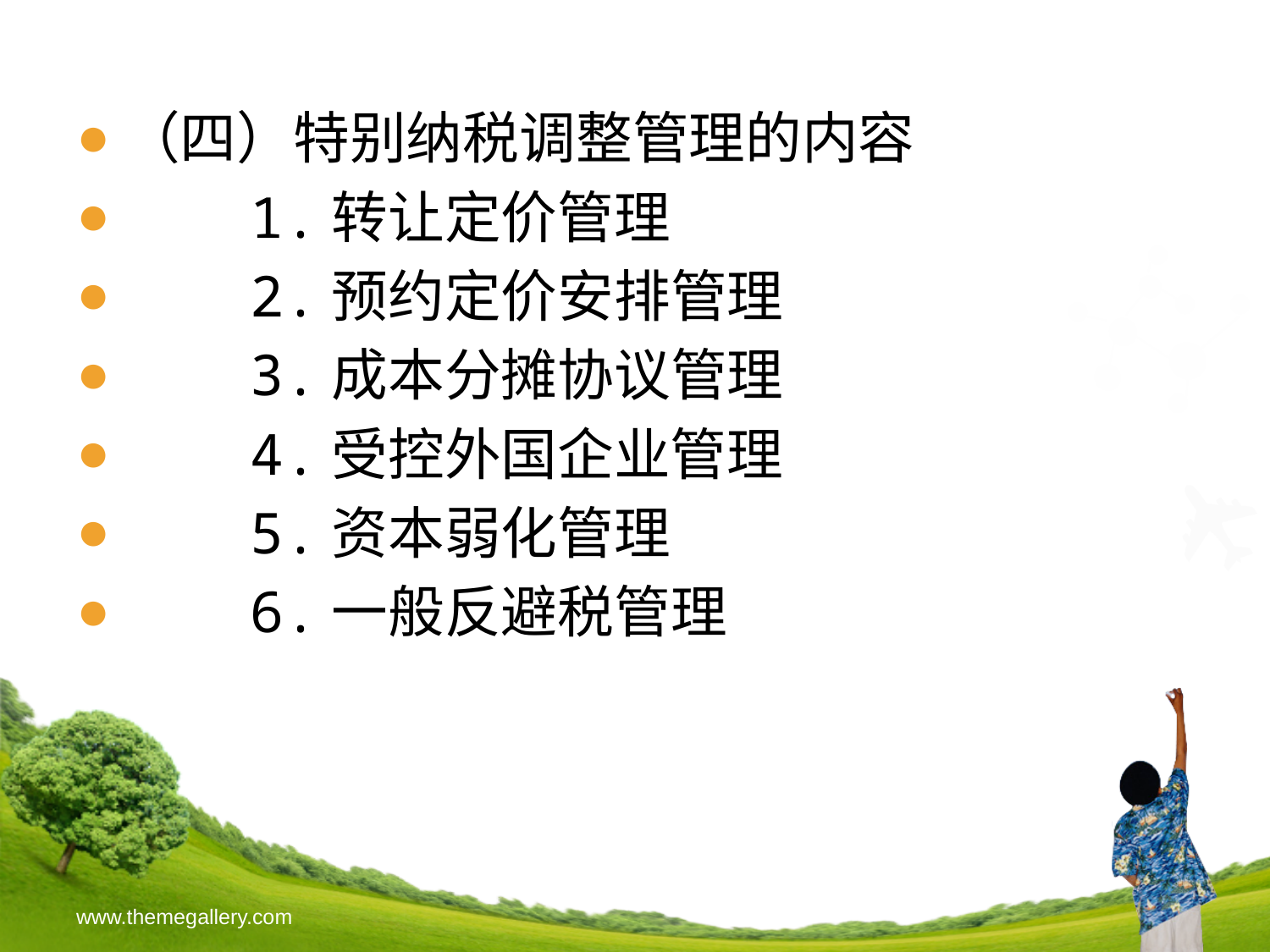

（四）特别纳税调整管理的内容
　　1.转让定价管理
　　2.预约定价安排管理
　　3.成本分摊协议管理
　　4.受控外国企业管理
　　5.资本弱化管理
　　6.一般反避税管理

www.themegallery.com